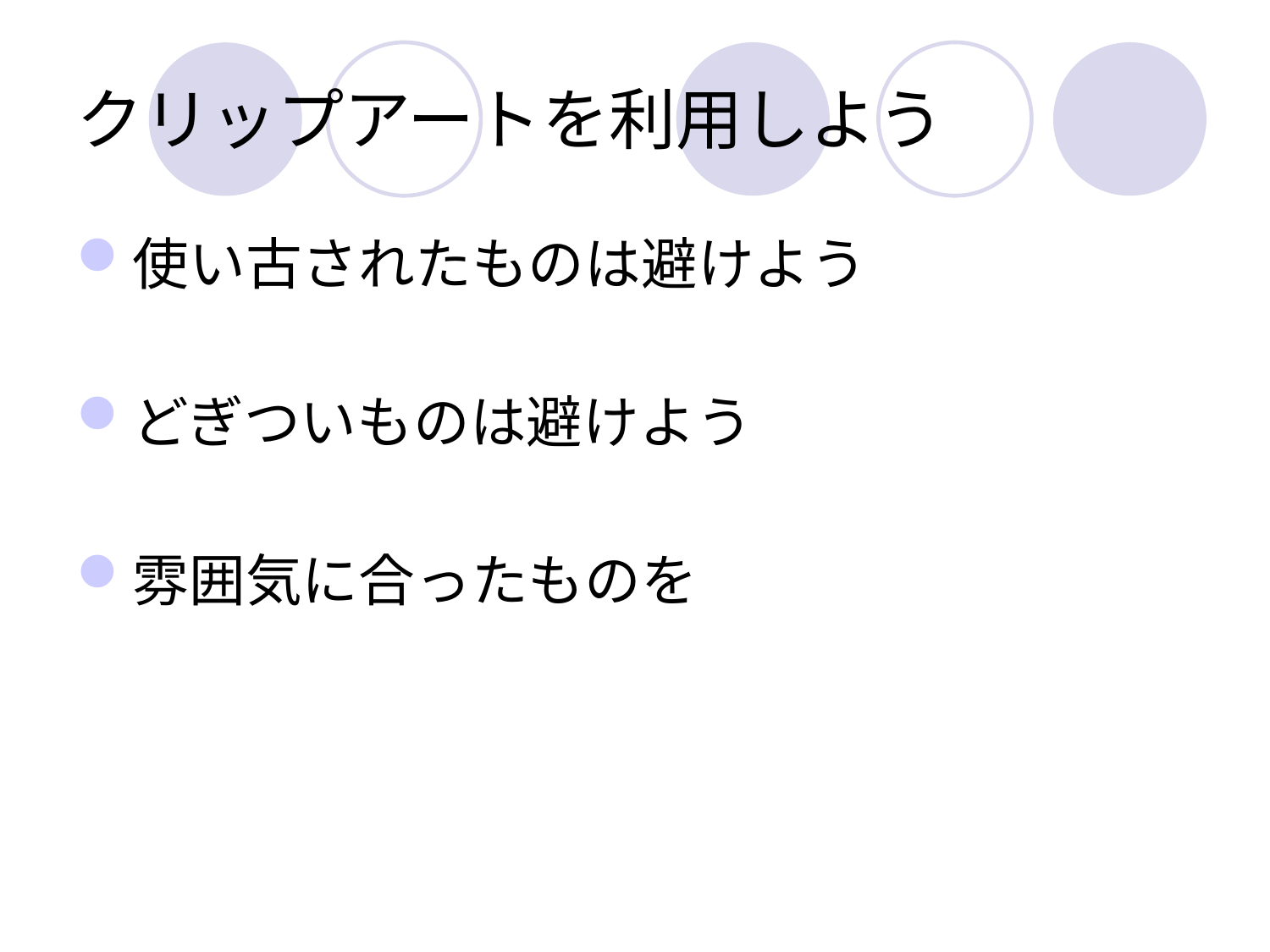

# クリップアートを利用しよう
使い古されたものは避けよう

どぎついものは避けよう

雰囲気に合ったものを